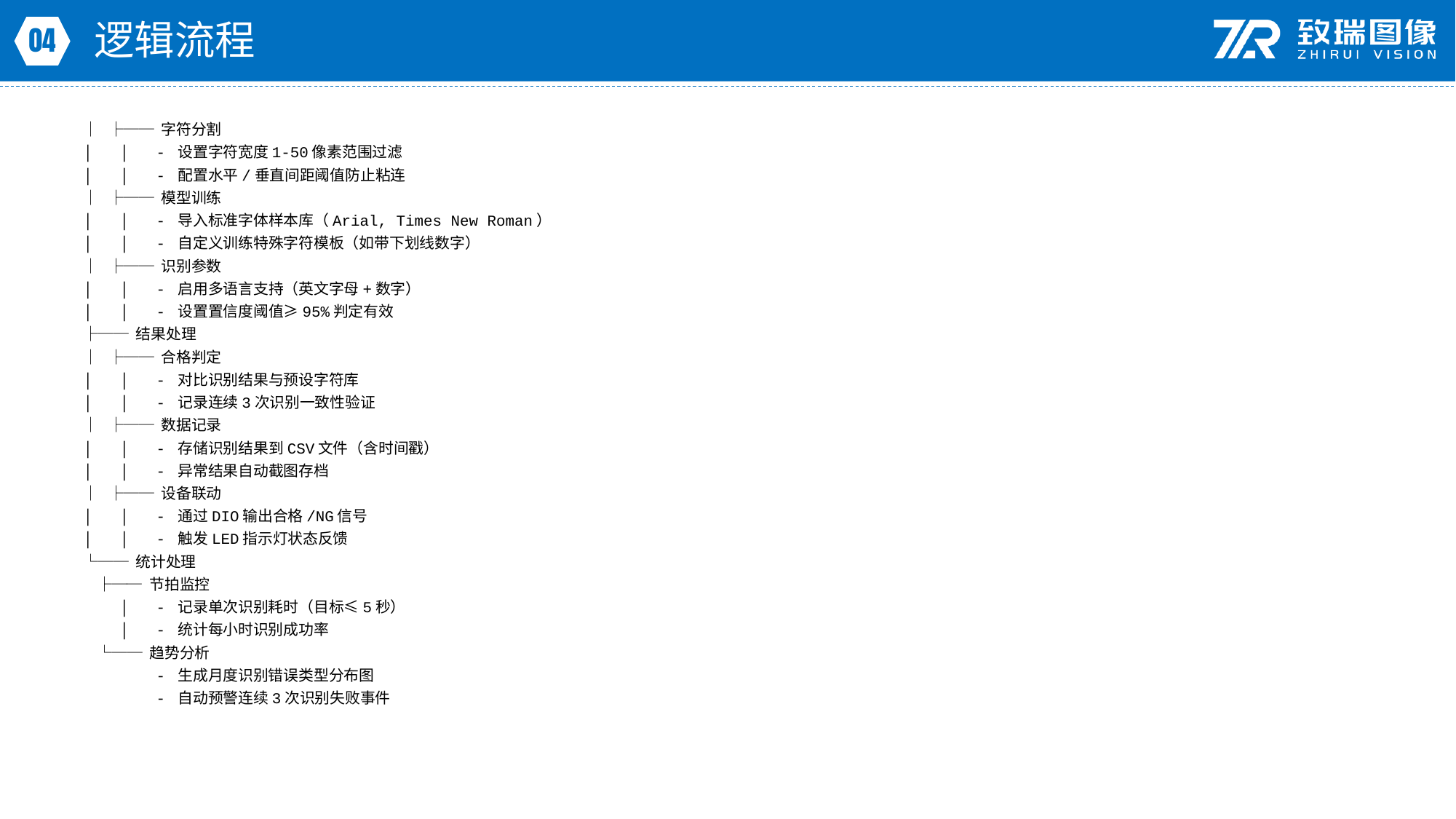

逻辑流程
04

│   ├── 字符分割
│   │   - 设置字符宽度1-50像素范围过滤
│   │   - 配置水平/垂直间距阈值防止粘连
│   ├── 模型训练
│   │   - 导入标准字体样本库（Arial, Times New Roman）
│   │   - 自定义训练特殊字符模板（如带下划线数字）
│   ├── 识别参数
│   │   - 启用多语言支持（英文字母+数字）
│   │   - 设置置信度阈值≥95%判定有效
├── 结果处理
│   ├── 合格判定
│   │   - 对比识别结果与预设字符库
│   │   - 记录连续3次识别一致性验证
│   ├── 数据记录
│   │   - 存储识别结果到CSV文件（含时间戳）
│   │   - 异常结果自动截图存档
│   ├── 设备联动
│   │   - 通过DIO输出合格/NG信号
│   │   - 触发LED指示灯状态反馈
└── 统计处理
    ├── 节拍监控
    │   - 记录单次识别耗时（目标≤5秒）
    │   - 统计每小时识别成功率
    └── 趋势分析
        - 生成月度识别错误类型分布图
        - 自动预警连续3次识别失败事件